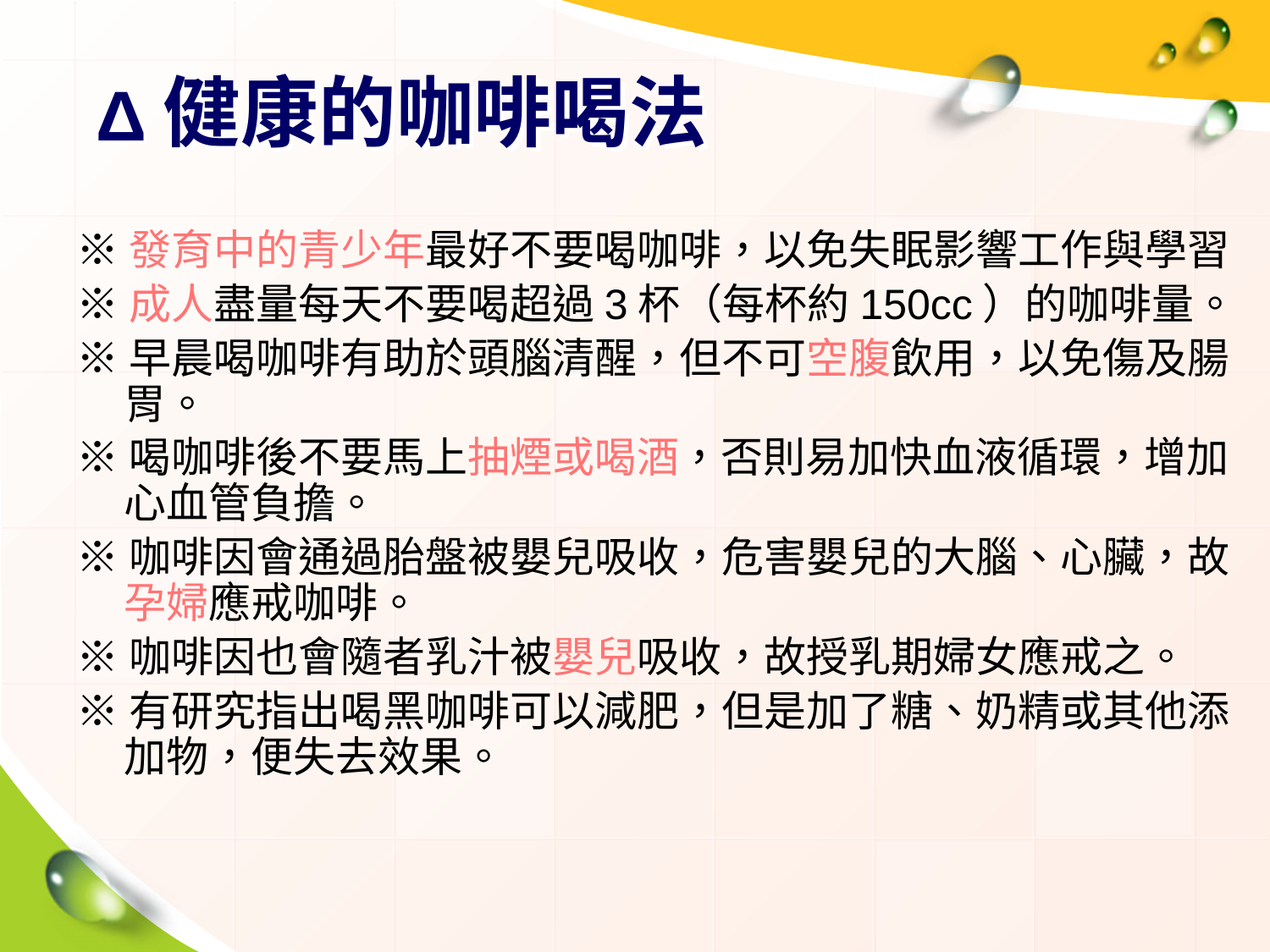

# Δ健康的咖啡喝法
※發育中的青少年最好不要喝咖啡，以免失眠影響工作與學習
※成人盡量每天不要喝超過3杯（每杯約150cc）的咖啡量。
※早晨喝咖啡有助於頭腦清醒，但不可空腹飲用，以免傷及腸胃。
※喝咖啡後不要馬上抽煙或喝酒，否則易加快血液循環，增加心血管負擔。
※咖啡因會通過胎盤被嬰兒吸收，危害嬰兒的大腦、心臟，故孕婦應戒咖啡。
※咖啡因也會隨者乳汁被嬰兒吸收，故授乳期婦女應戒之。
※有研究指出喝黑咖啡可以減肥，但是加了糖、奶精或其他添加物，便失去效果。